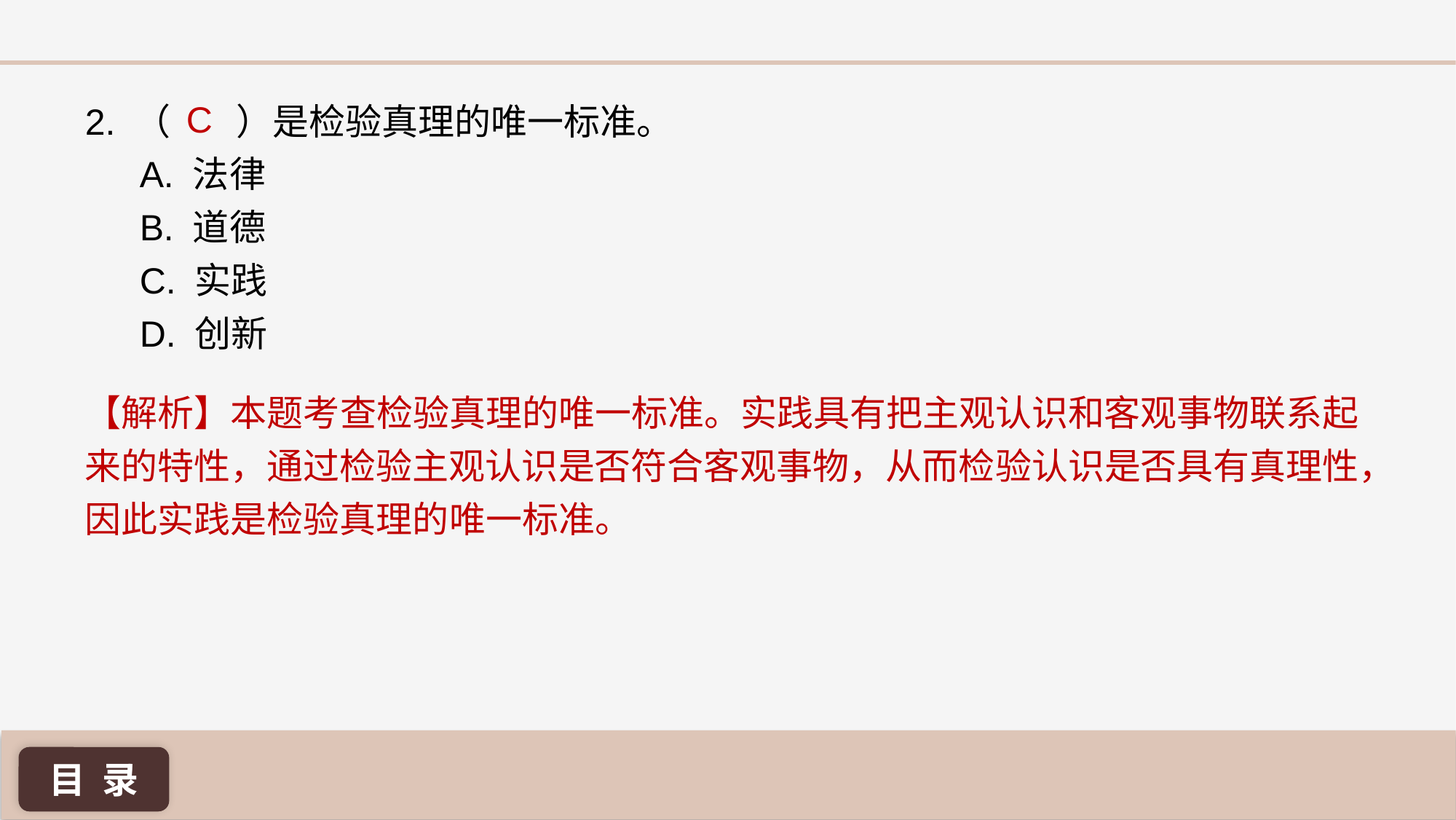

C
2. （        ）是检验真理的唯一标准。
A. 法律
B. 道德
C. 实践
D. 创新
【解析】本题考查检验真理的唯一标准。实践具有把主观认识和客观事物联系起来的特性，通过检验主观认识是否符合客观事物，从而检验认识是否具有真理性，因此实践是检验真理的唯一标准。